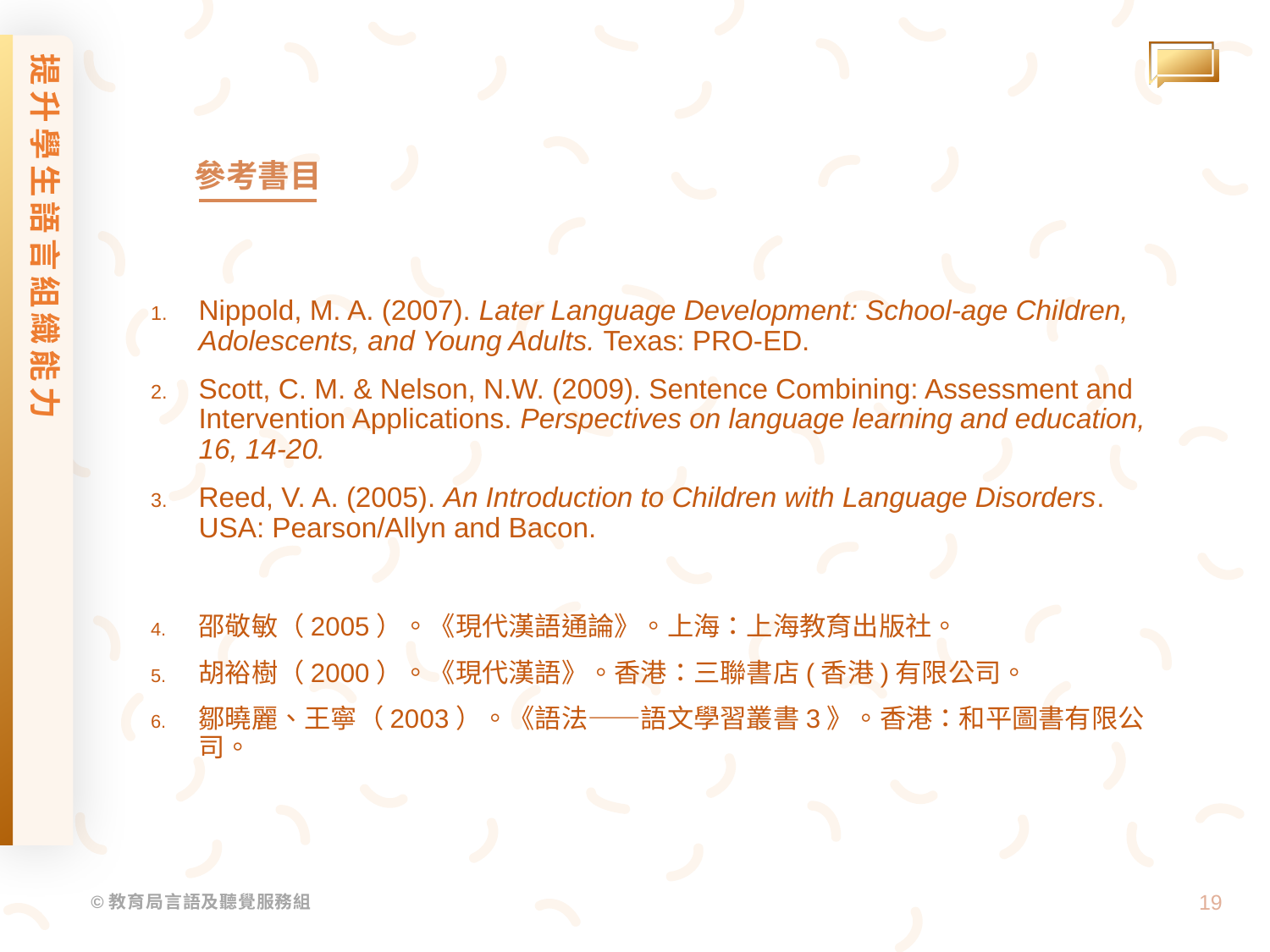

提升學生語言組織能力
參考書目
Nippold, M. A. (2007). Later Language Development: School-age Children, Adolescents, and Young Adults. Texas: PRO-ED.
Scott, C. M. & Nelson, N.W. (2009). Sentence Combining: Assessment and Intervention Applications. Perspectives on language learning and education, 16, 14-20.
Reed, V. A. (2005). An Introduction to Children with Language Disorders. USA: Pearson/Allyn and Bacon.

邵敬敏（2005）。《現代漢語通論》。上海：上海教育出版社。
胡裕樹（2000）。《現代漢語》。香港：三聯書店(香港)有限公司。
鄒曉麗、王寧（2003）。《語法——語文學習叢書3》。香港：和平圖書有限公司。
19